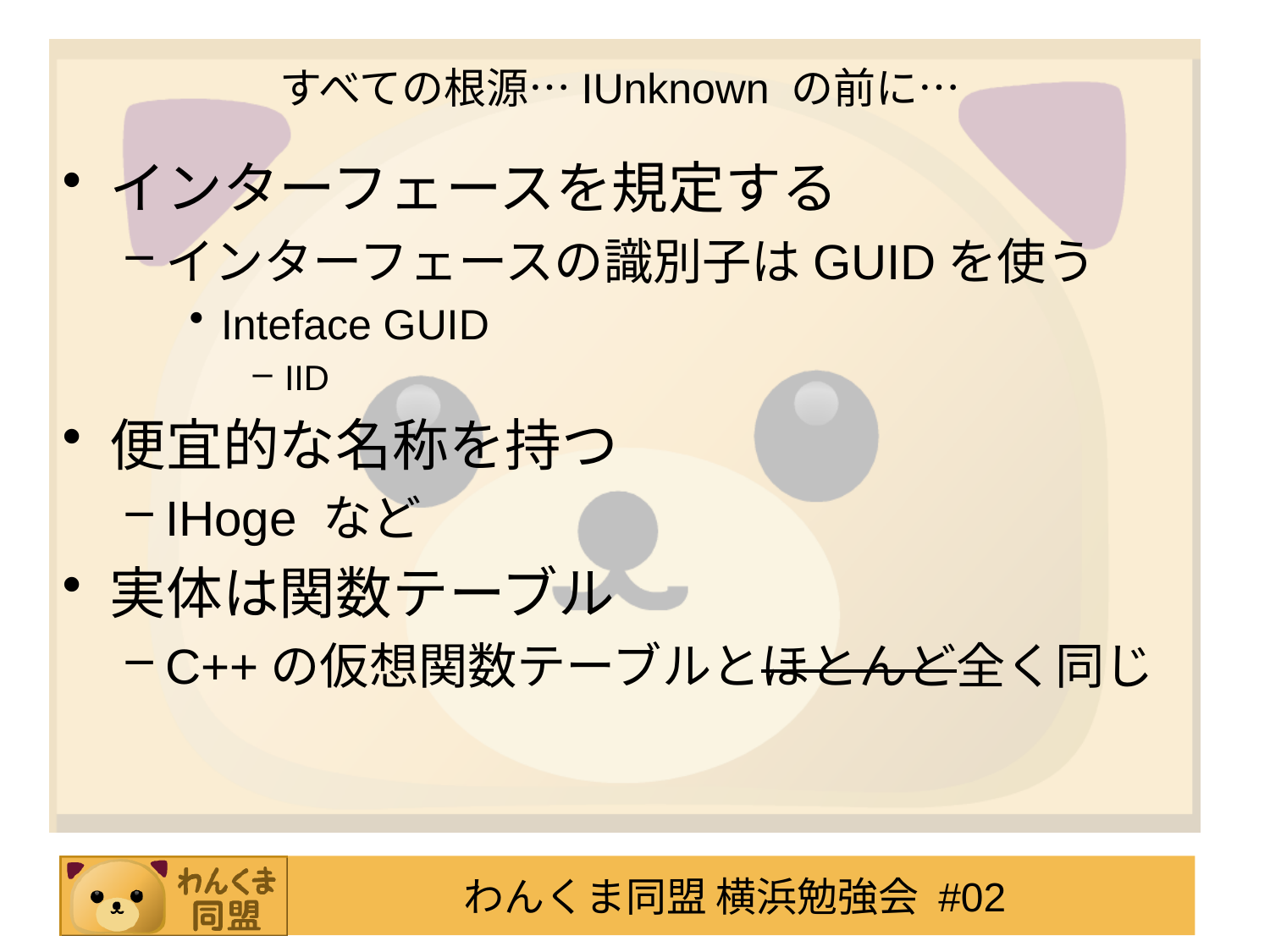

# すべての根源…IUnknown の前に…
インターフェースを規定する
インターフェースの識別子はGUIDを使う
Inteface GUID
IID
便宜的な名称を持つ
IHoge など
実体は関数テーブル
C++の仮想関数テーブルとほとんど全く同じ